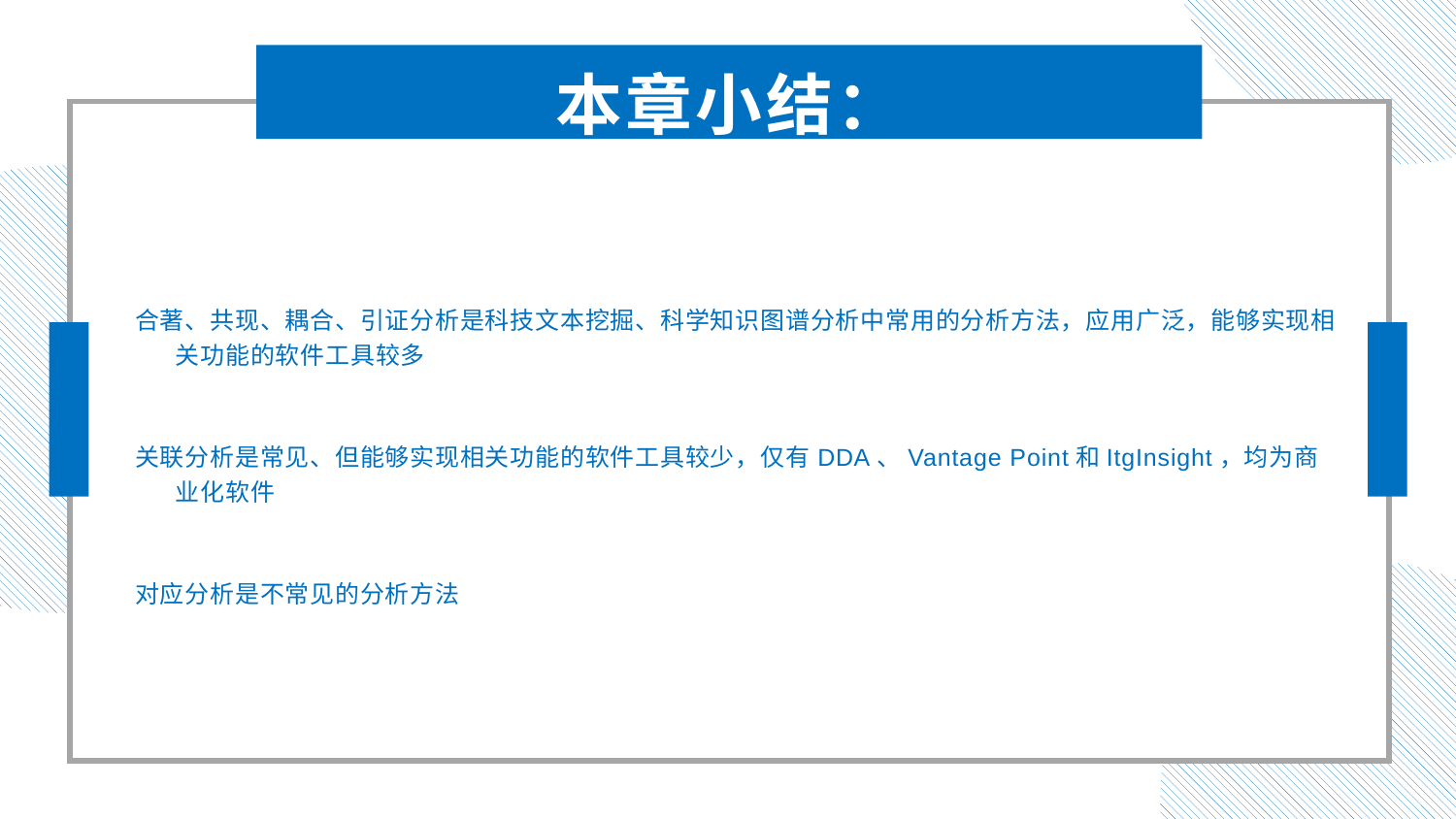

本章小结：

合著、共现、耦合、引证分析是科技文本挖掘、科学知识图谱分析中常用的分析方法，应用广泛，能够实现相关功能的软件工具较多

关联分析是常见、但能够实现相关功能的软件工具较少，仅有DDA、Vantage Point和ItgInsight，均为商业化软件

对应分析是不常见的分析方法